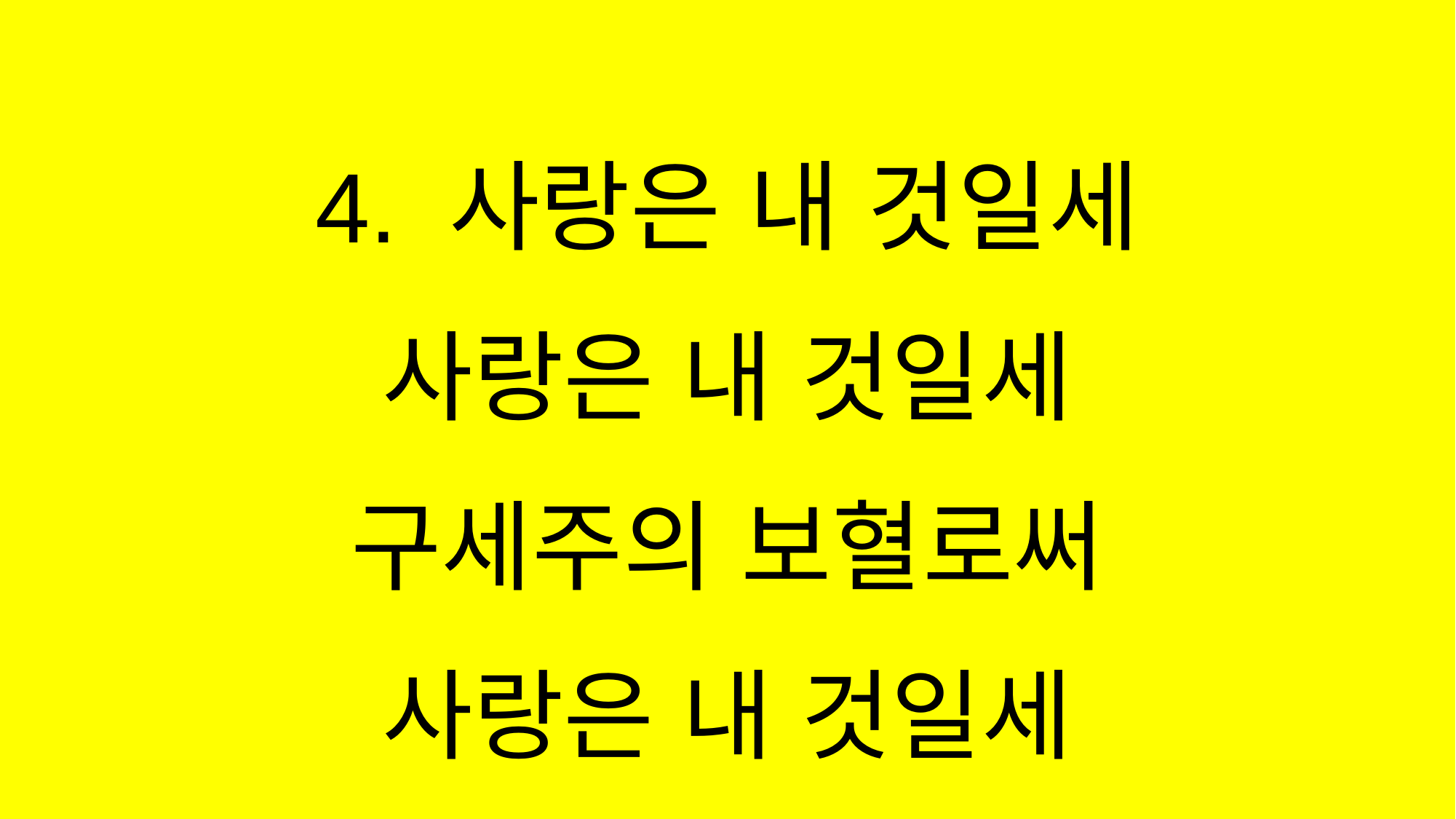

#
4. 사랑은 내 것일세

사랑은 내 것일세

구세주의 보혈로써

사랑은 내 것일세